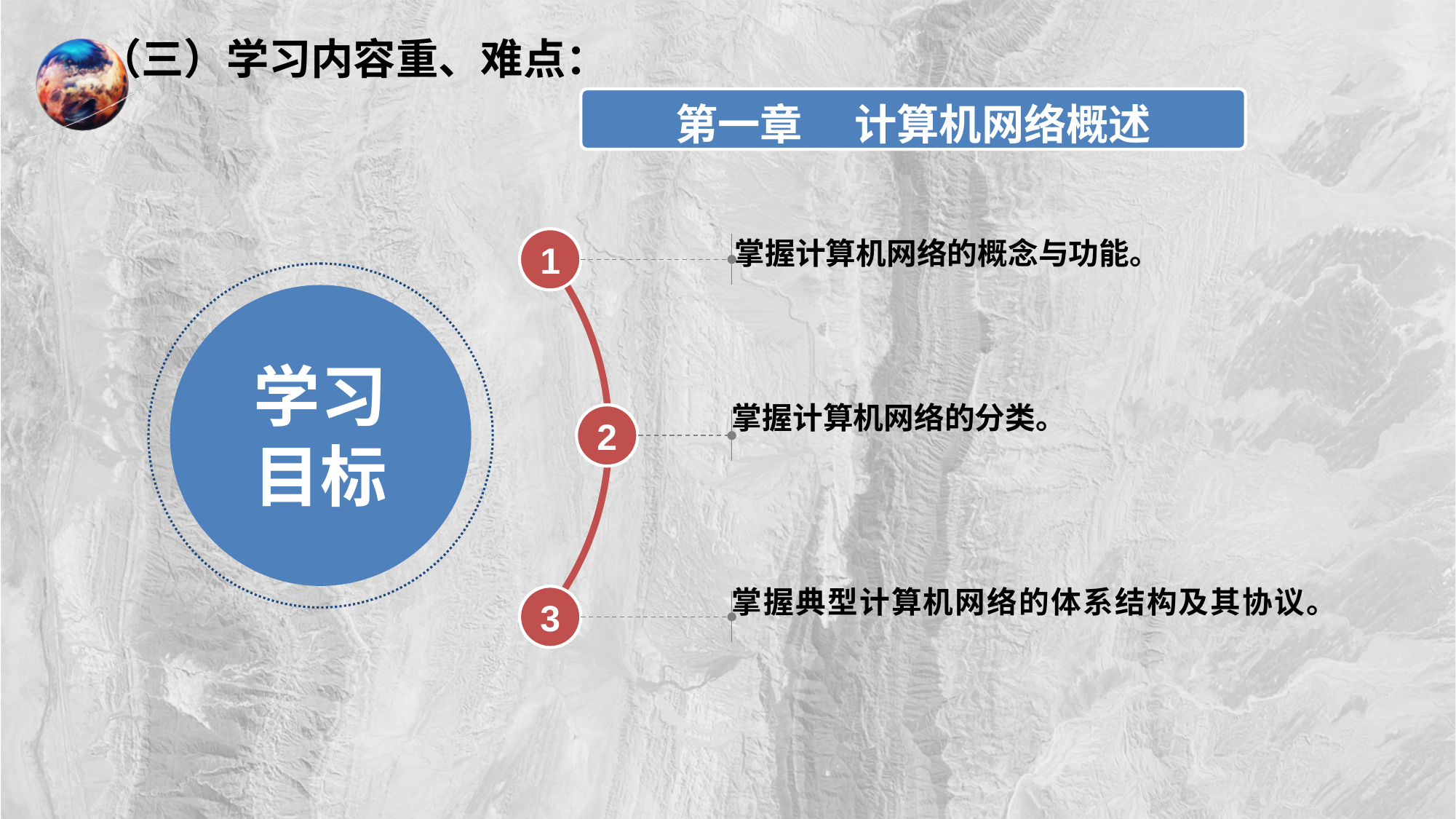

（三）学习内容重、难点：

第一章 　计算机网络概述

掌握计算机网络的概念与功能。
1

学习目标
掌握计算机网络的分类。
2
掌握典型计算机网络的体系结构及其协议。
3